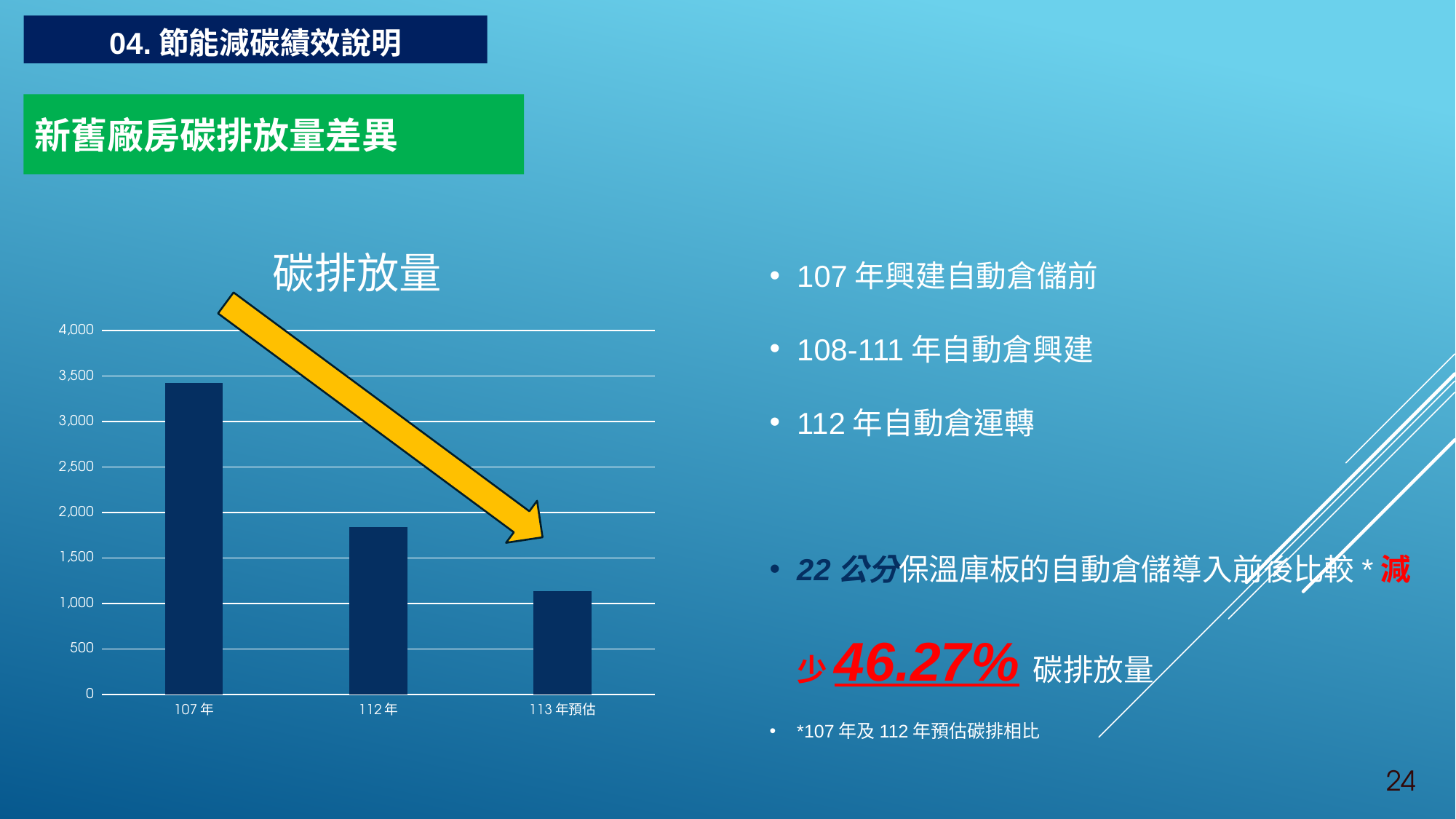

04.節能減碳績效說明
新舊廠房碳排放量差異

### Chart: 碳排放量

| Category | 碳排放量 |
|---|---|
| 107年 | 3421.336594 |
| 112年 | 1838.096442 |
| 113年預估 | 1136.2 |
107年興建自動倉儲前
108-111年自動倉興建
112年自動倉運轉

22公分保溫庫板的自動倉儲導入前後比較*減少46.27%碳排放量
*107年及112年預估碳排相比

24